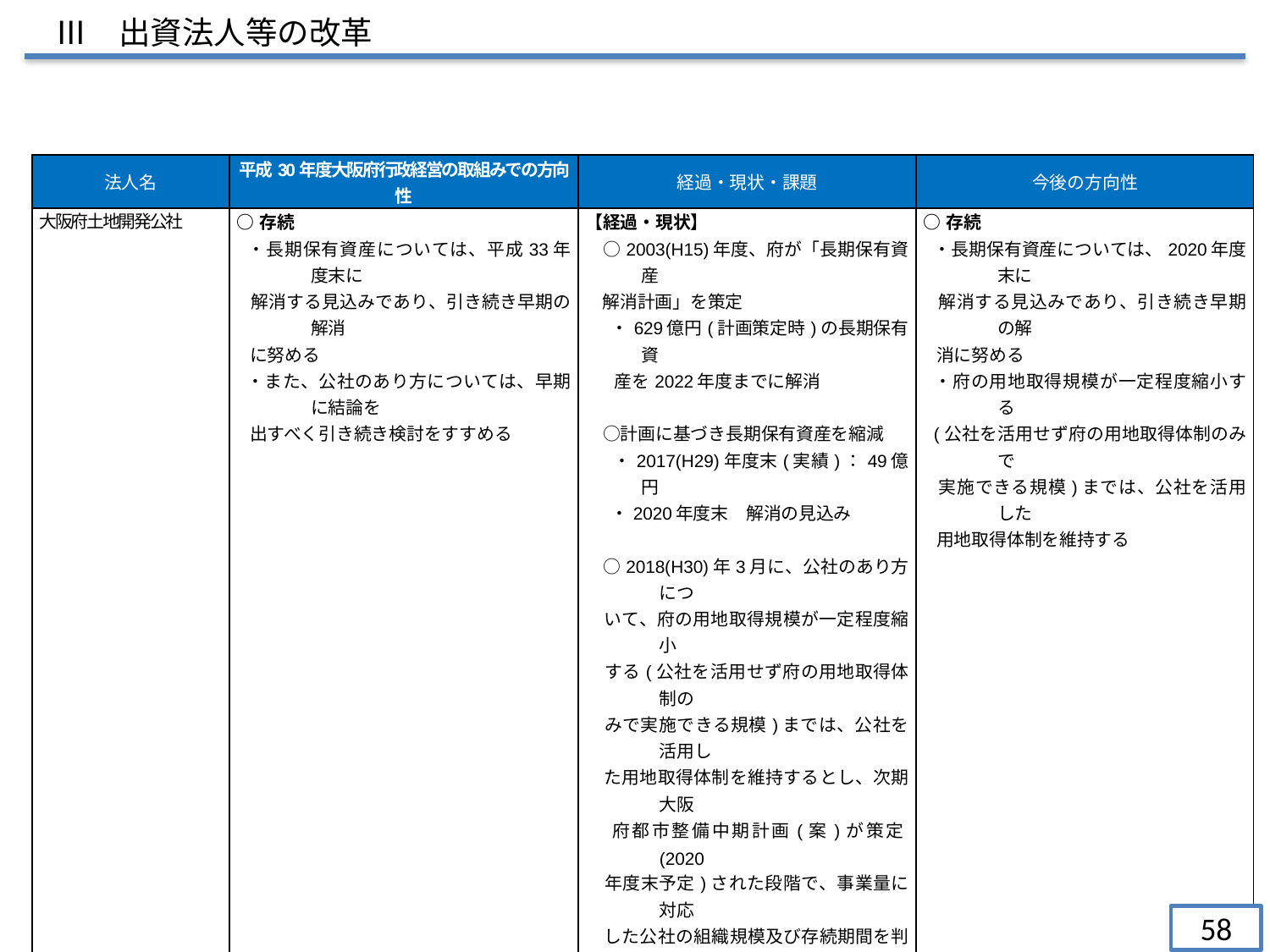

Ⅲ　出資法人等の改革
| 法人名 | 平成30年度大阪府行政経営の取組みでの方向性 | 経過・現状・課題 | 今後の方向性 |
| --- | --- | --- | --- |
| 大阪府土地開発公社 | ○存続 ・長期保有資産については、平成33年度末に 解消する見込みであり、引き続き早期の解消 に努める ・また、公社のあり方については、早期に結論を 出すべく引き続き検討をすすめる | 【経過・現状】 　○2003(H15)年度、府が「長期保有資産 解消計画」を策定 ・629億円(計画策定時)の長期保有資 産を2022年度までに解消 　○計画に基づき長期保有資産を縮減 ・2017(H29)年度末(実績)：49億円 ・2020年度末　解消の見込み 　○2018(H30)年3月に、公社のあり方につ いて、府の用地取得規模が一定程度縮小 する(公社を活用せず府の用地取得体制の みで実施できる規模)までは、公社を活用し た用地取得体制を維持するとし、次期大阪 府都市整備中期計画(案)が策定(2020 年度末予定)された段階で、事業量に対応 した公社の組織規模及び存続期間を判断 することとした | ○存続 ・長期保有資産については、2020年度末に 解消する見込みであり、引き続き早期の解 消に努める ・府の用地取得規模が一定程度縮小する (公社を活用せず府の用地取得体制のみで 実施できる規模)までは、公社を活用した 用地取得体制を維持する |
58